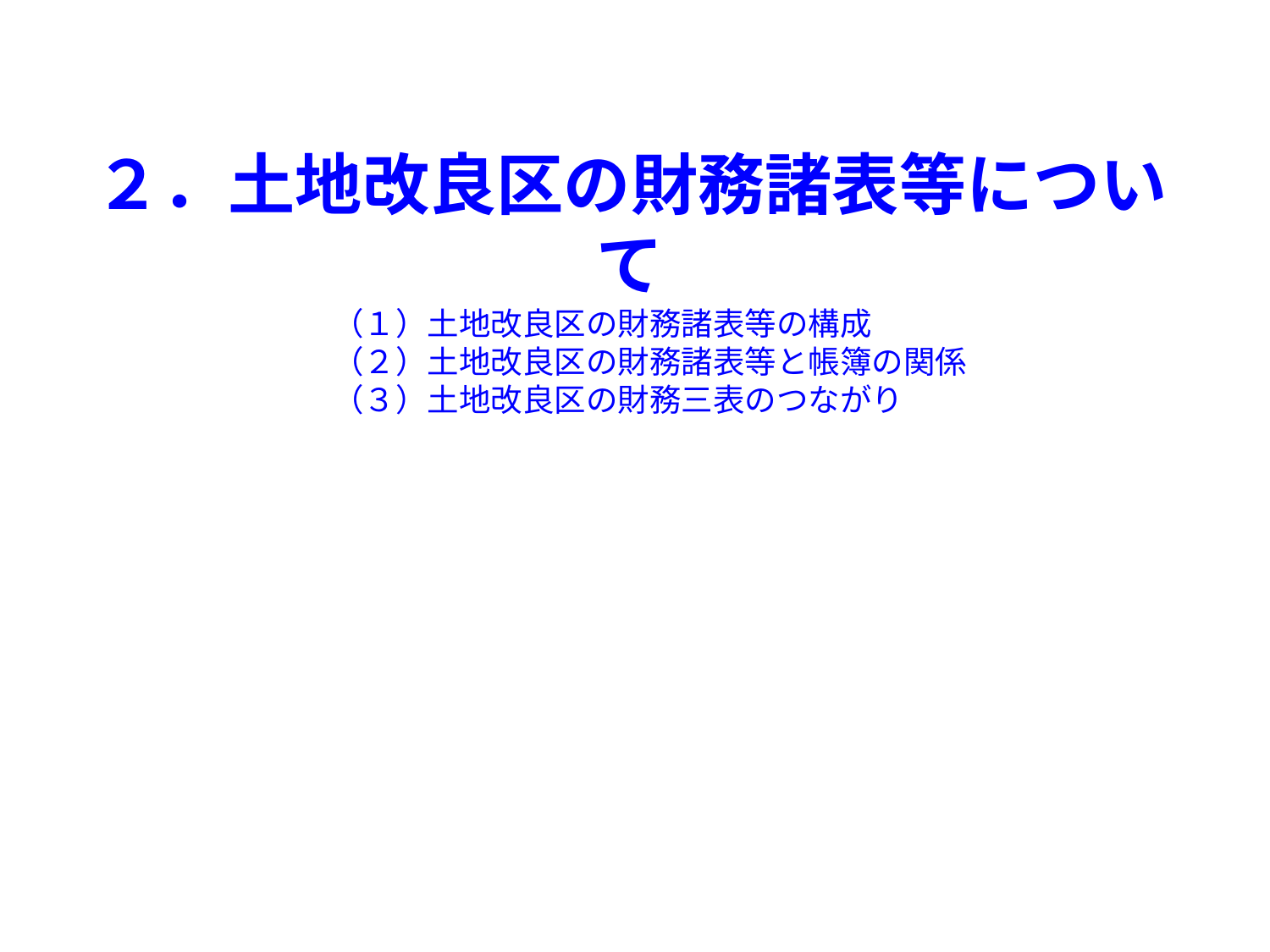

# ２．土地改良区の財務諸表等について
（１）土地改良区の財務諸表等の構成
（２）土地改良区の財務諸表等と帳簿の関係
（３）土地改良区の財務三表のつながり